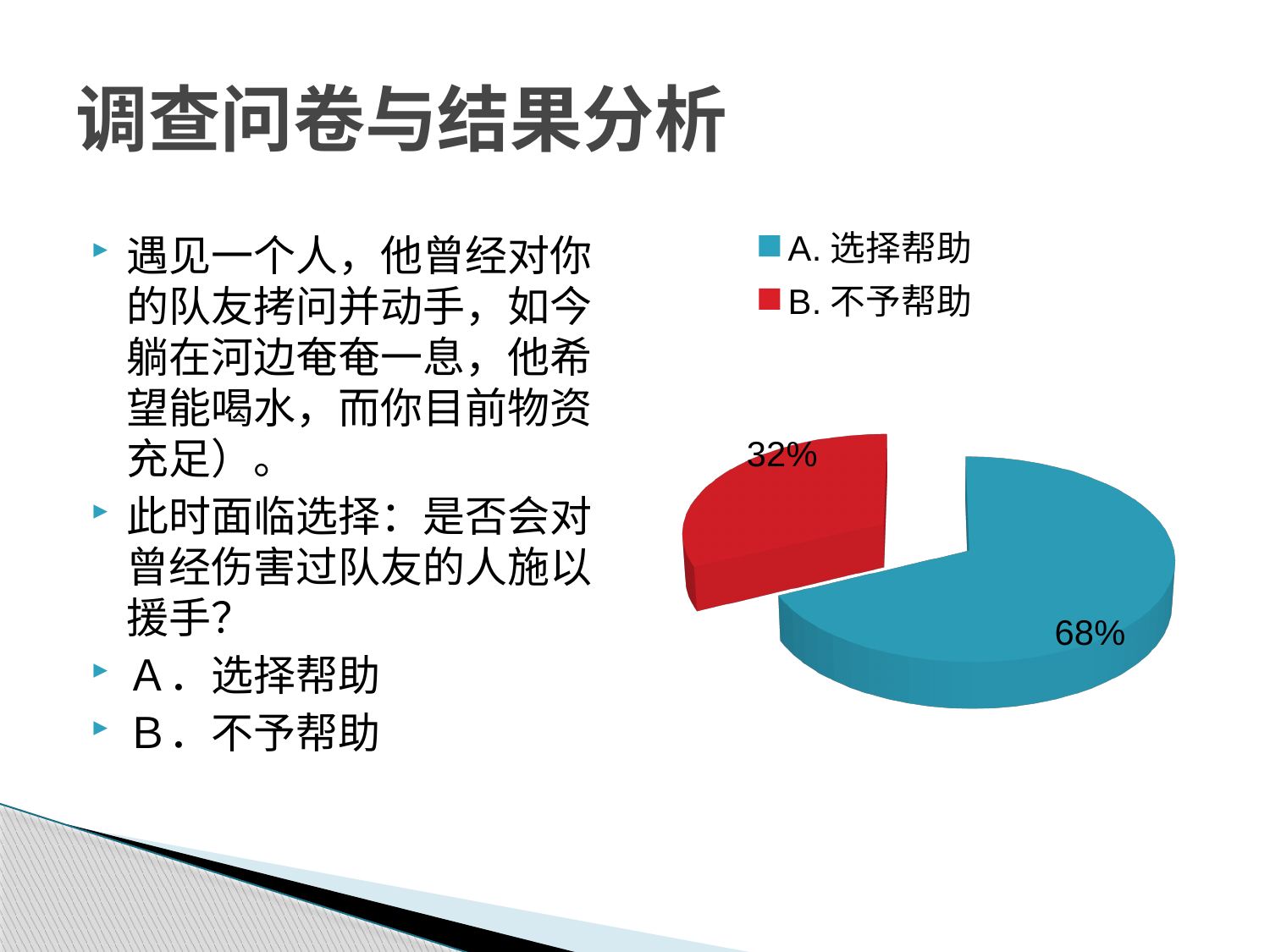

# 调查问卷与结果分析

[unsupported chart]

遇见一个人，他曾经对你的队友拷问并动手，如今躺在河边奄奄一息，他希望能喝水，而你目前物资充足）。
此时面临选择：是否会对曾经伤害过队友的人施以援手？
Ａ．选择帮助
Ｂ．不予帮助